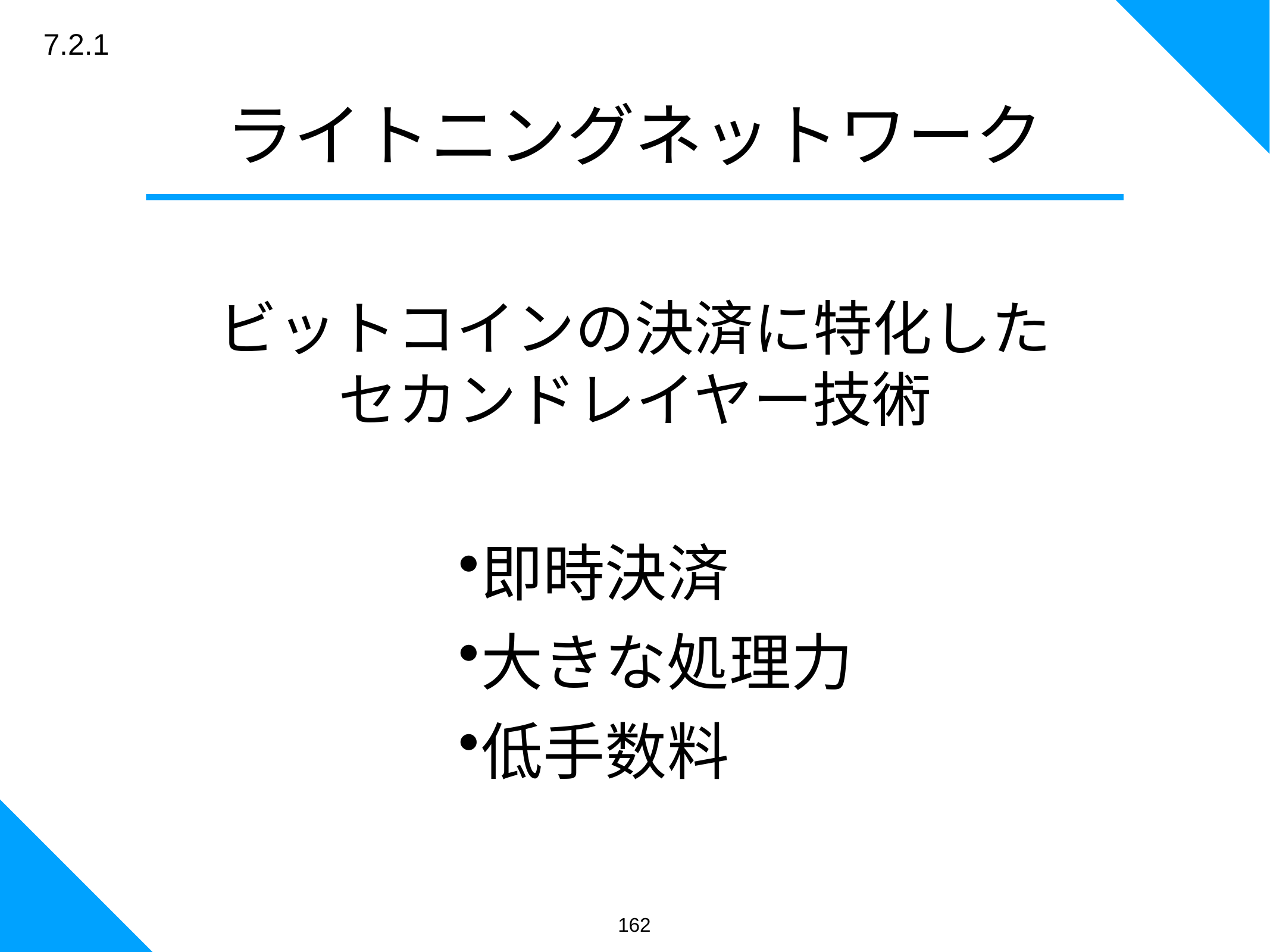

7.2.1
ライトニングネットワーク
ビットコインの決済に特化した
セカンドレイヤー技術
即時決済
大きな処理力
低手数料
162